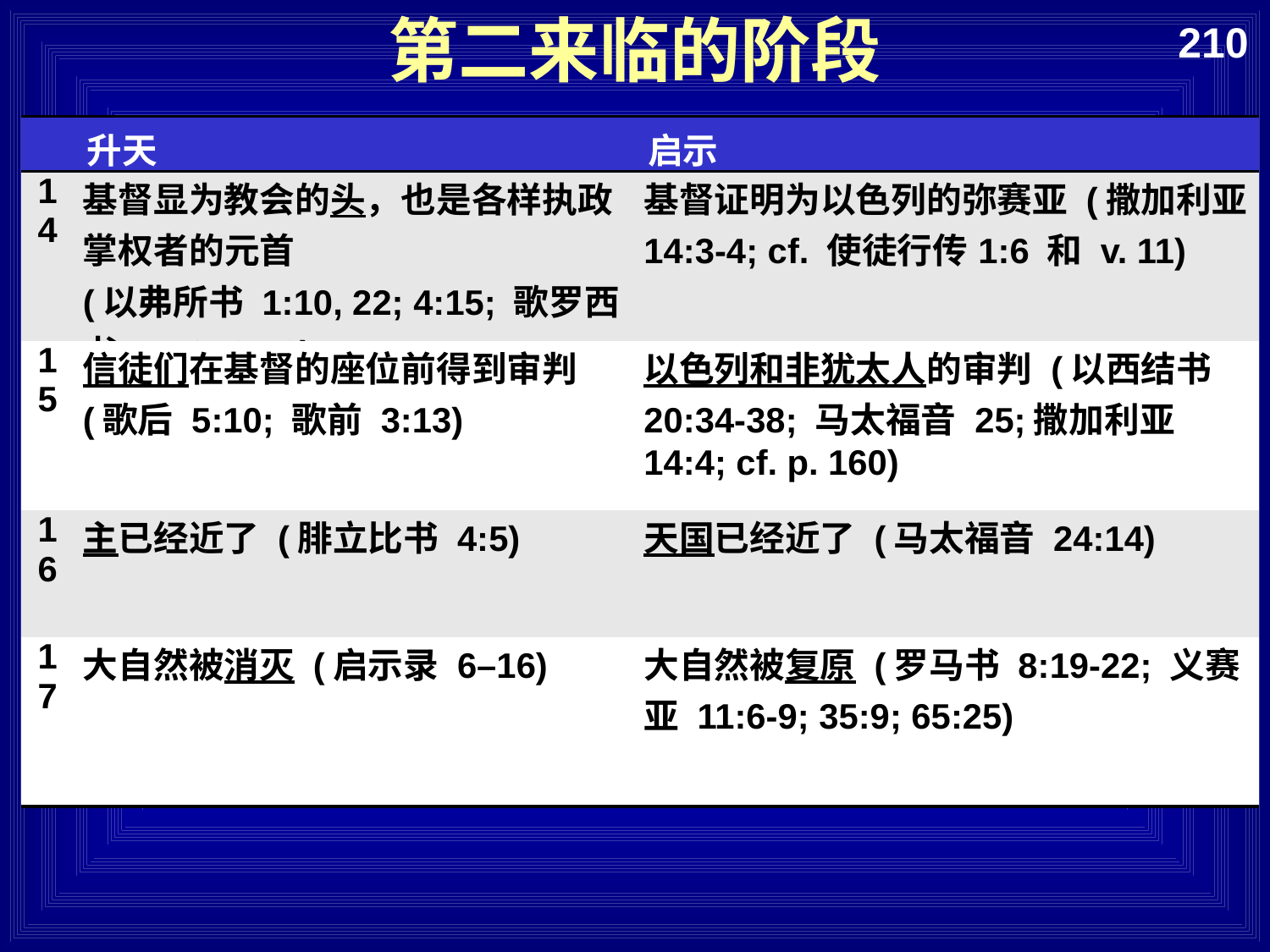

第二来临的阶段
210
|  | 升天 | 启示 |
| --- | --- | --- |
| 14 | 基督显为教会的头，也是各样执政掌权者的元首 (以弗所书 1:10, 22; 4:15; 歌罗西书 1:18; 2:10) | 基督证明为以色列的弥赛亚 (撒加利亚 14:3-4; cf. 使徒行传1:6 和 v. 11) |
| 15 | 信徒们在基督的座位前得到审判 (歌后 5:10; 歌前 3:13) | 以色列和非犹太人的审判 (以西结书 20:34-38; 马太福音 25;撒加利亚 14:4; cf. p. 160) |
| 16 | 主已经近了 (腓立比书 4:5) | 天国已经近了 (马太福音 24:14) |
| 17 | 大自然被消灭 (启示录 6–16) | 大自然被复原 (罗马书 8:19-22; 义赛亚 11:6-9; 35:9; 65:25) |